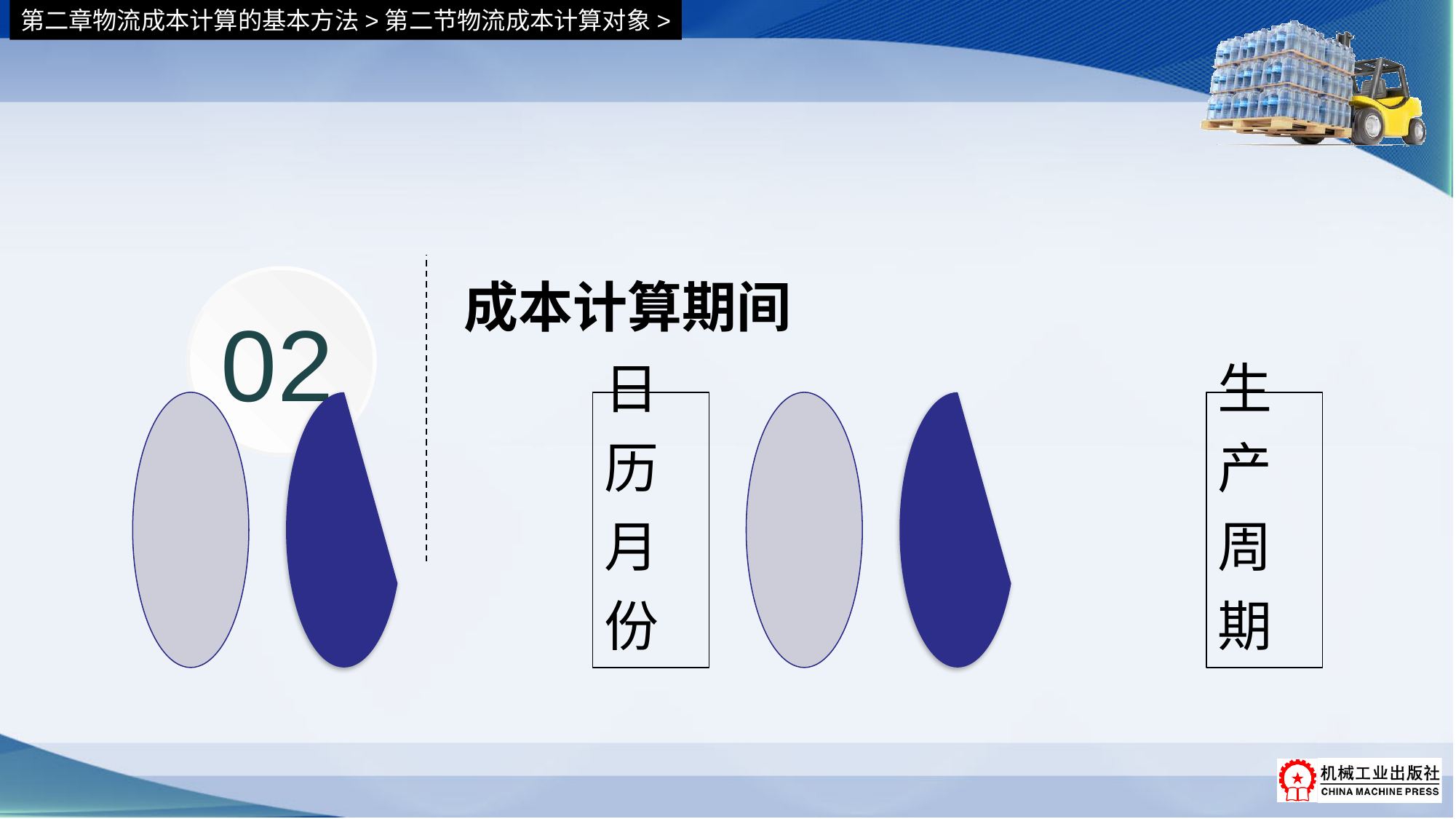

第二章物流成本计算的基本方法>第二节物流成本计算对象>

02
成本计算期间
日历月份
生产周期